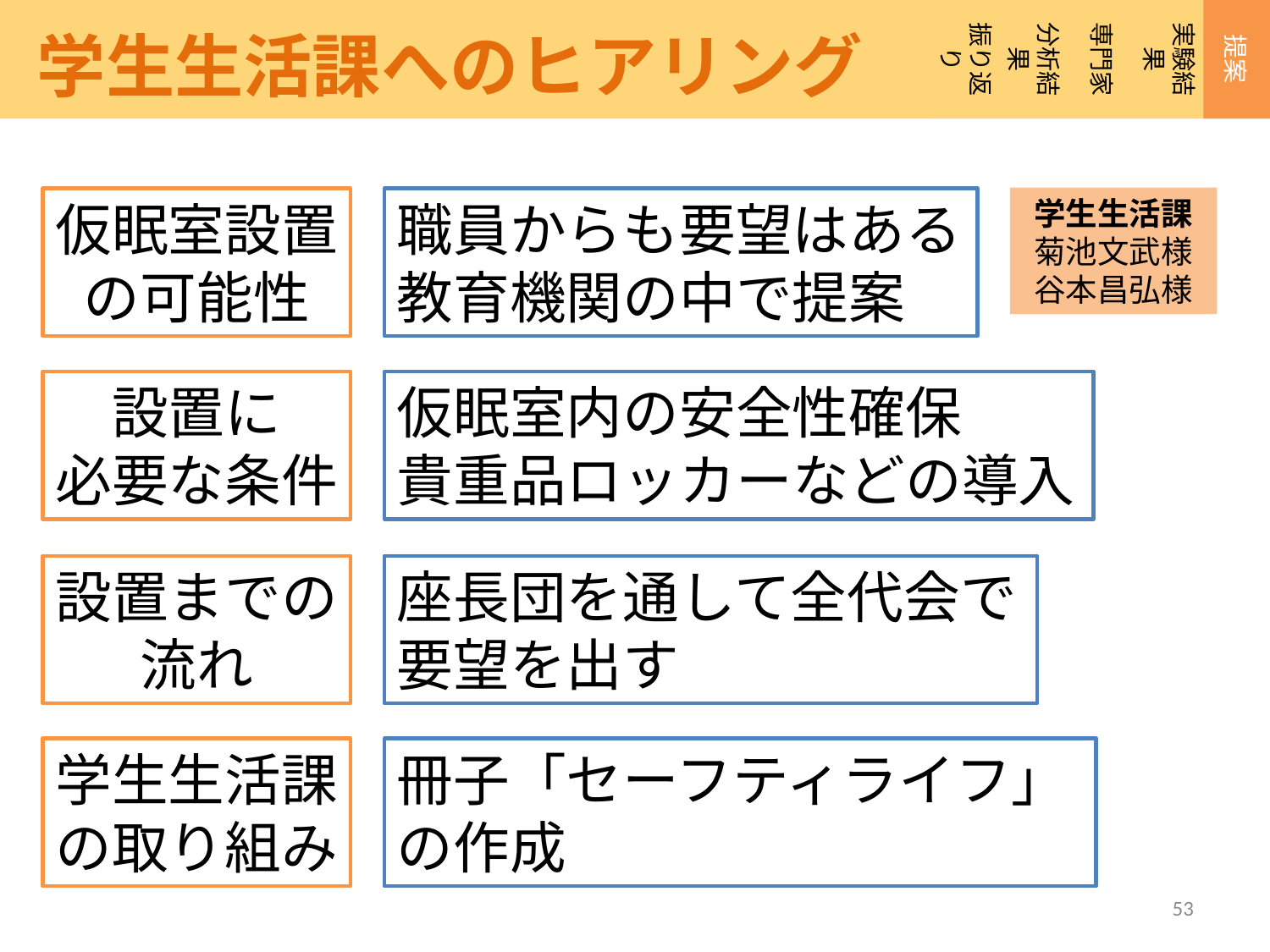

専門家
提案

振り返り
実験結果
分析結果
学生生活課へのヒアリング
学生生活課
菊池文武様
谷本昌弘様
仮眠室設置
の可能性
職員からも要望はある
教育機関の中で提案
設置に
必要な条件
仮眠室内の安全性確保
貴重品ロッカーなどの導入
設置までの
流れ
座長団を通して全代会で
要望を出す
学生生活課
の取り組み
冊子「セーフティライフ」
の作成
53